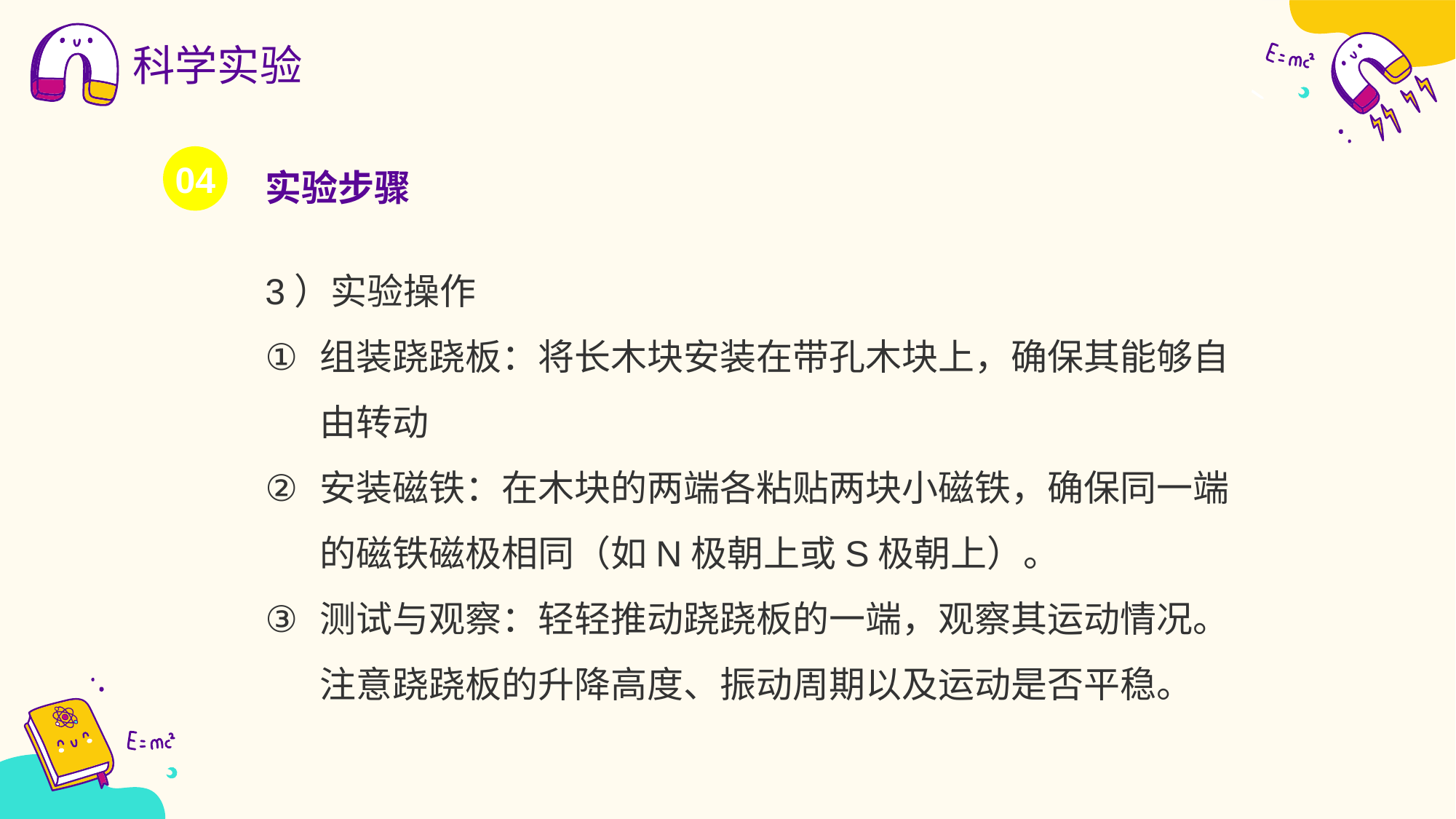

科学实验
实验步骤
04
3）实验操作
组装跷跷板：将长木块安装在带孔木块上，确保其能够自由转动
安装磁铁：在木块的两端各粘贴两块小磁铁，确保同一端的磁铁磁极相同（如N极朝上或S极朝上）。
测试与观察：轻轻推动跷跷板的一端，观察其运动情况。注意跷跷板的升降高度、振动周期以及运动是否平稳。